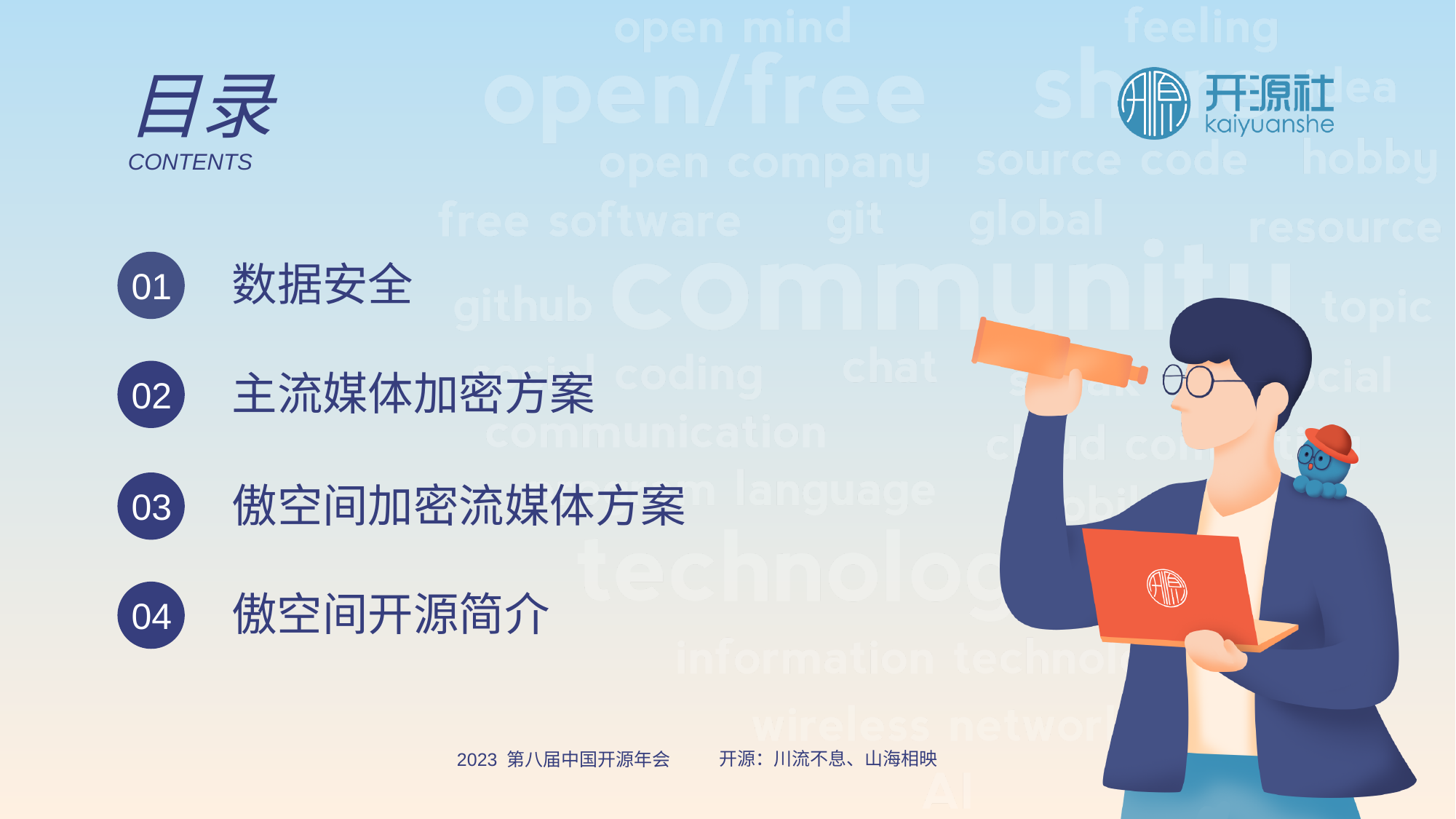

目录
CONTENTS

数据安全
01

主流媒体加密方案
02

傲空间加密流媒体方案
03

傲空间开源简介
04